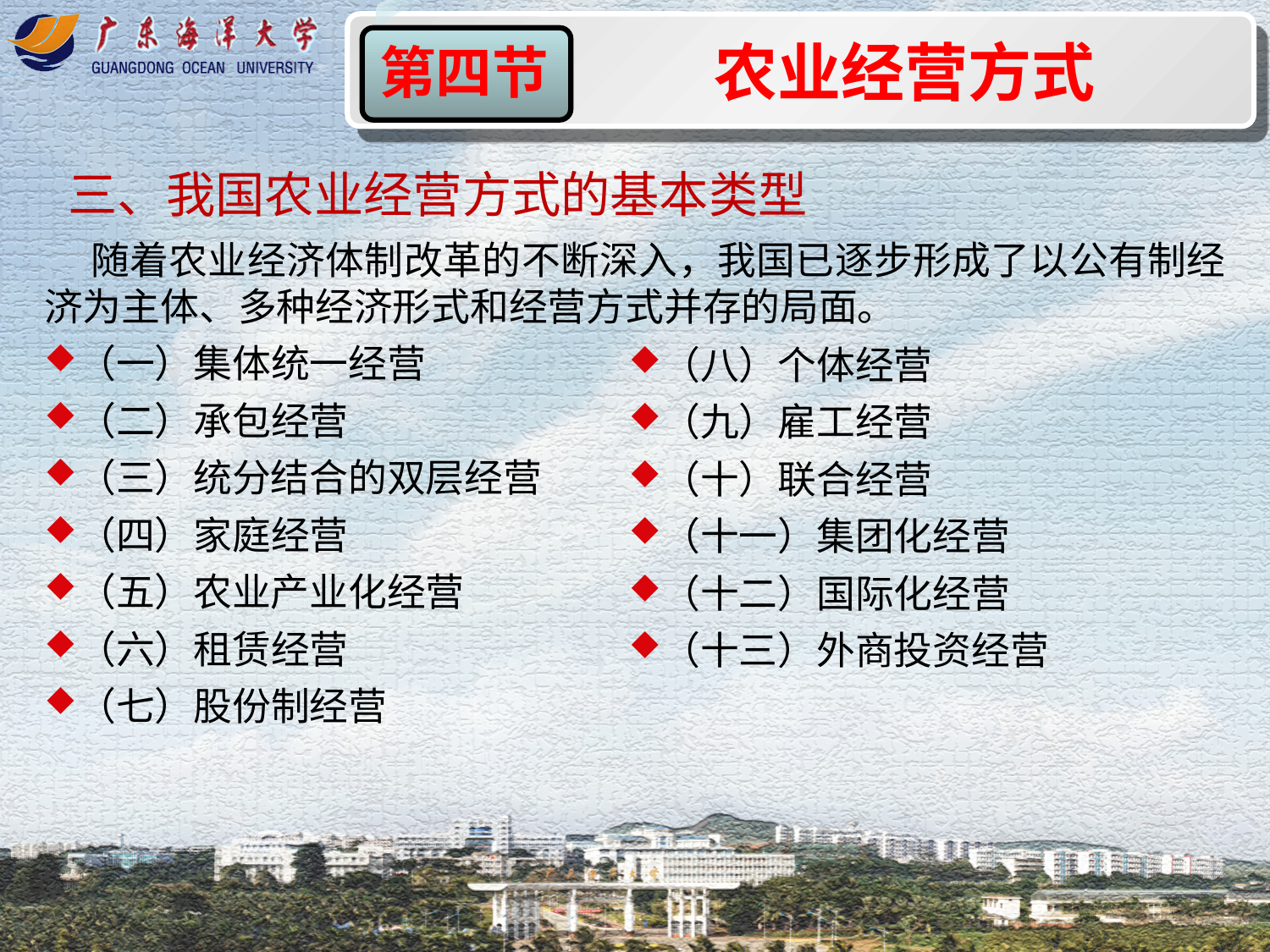

农业经营方式

第四节
三、我国农业经营方式的基本类型
    随着农业经济体制改革的不断深入，我国已逐步形成了以公有制经济为主体、多种经济形式和经营方式并存的局面。
（一）集体统一经营
（二）承包经营
（三）统分结合的双层经营
（四）家庭经营
（五）农业产业化经营
（六）租赁经营
（七）股份制经营
（八）个体经营
（九）雇工经营
（十）联合经营
（十一）集团化经营
（十二）国际化经营
（十三）外商投资经营